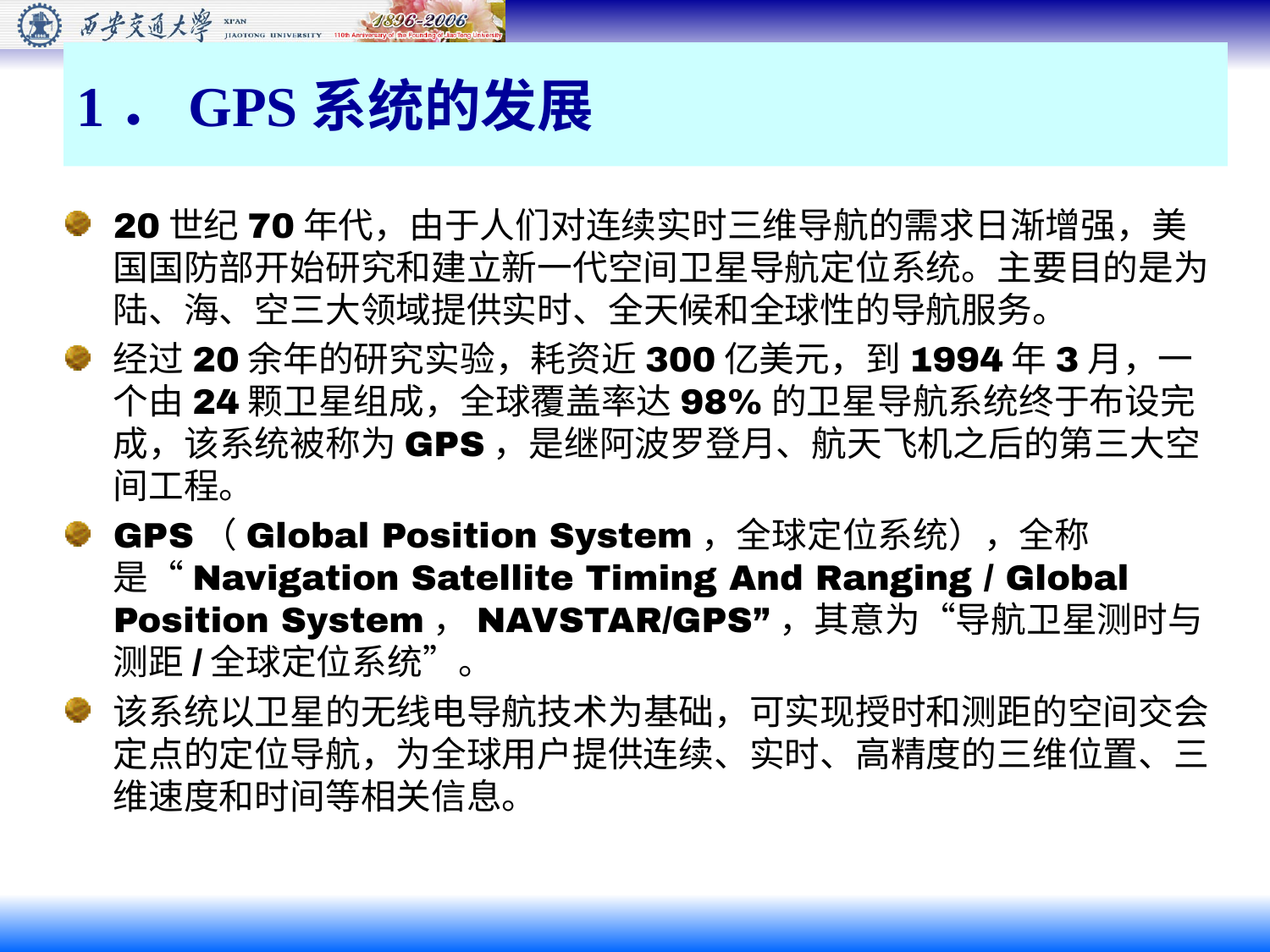

# 1．GPS系统的发展
20世纪70年代，由于人们对连续实时三维导航的需求日渐增强，美国国防部开始研究和建立新一代空间卫星导航定位系统。主要目的是为陆、海、空三大领域提供实时、全天候和全球性的导航服务。
经过20余年的研究实验，耗资近300亿美元，到1994年3月，一个由24颗卫星组成，全球覆盖率达98%的卫星导航系统终于布设完成，该系统被称为GPS，是继阿波罗登月、航天飞机之后的第三大空间工程。
GPS（Global Position System，全球定位系统），全称是“Navigation Satellite Timing And Ranging / Global Position System，NAVSTAR/GPS”，其意为“导航卫星测时与测距/全球定位系统”。
该系统以卫星的无线电导航技术为基础，可实现授时和测距的空间交会定点的定位导航，为全球用户提供连续、实时、高精度的三维位置、三维速度和时间等相关信息。